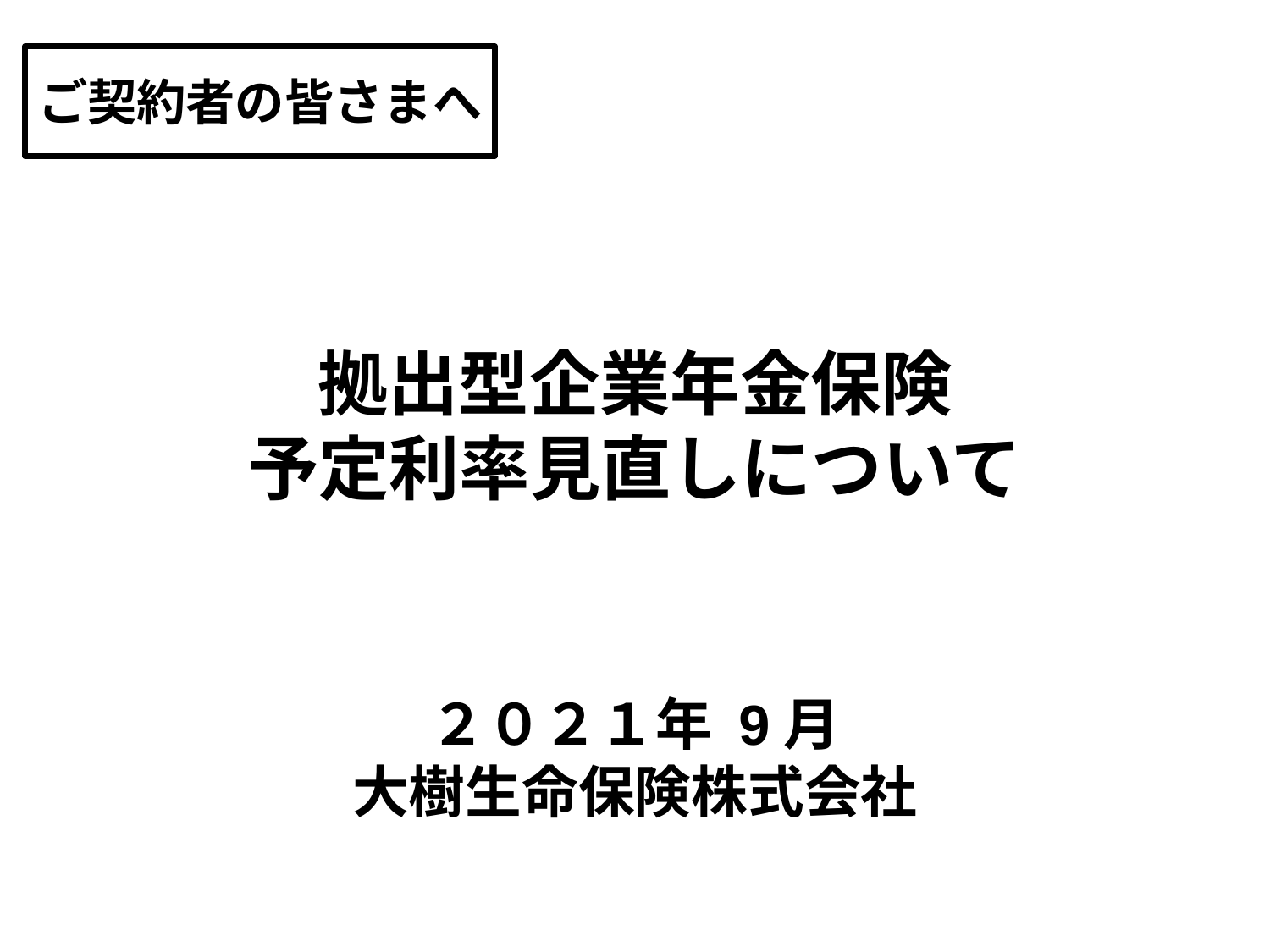

ご契約者の皆さまへ
# 拠出型企業年金保険 予定利率見直しについて
２０２１年 9月
大樹生命保険株式会社